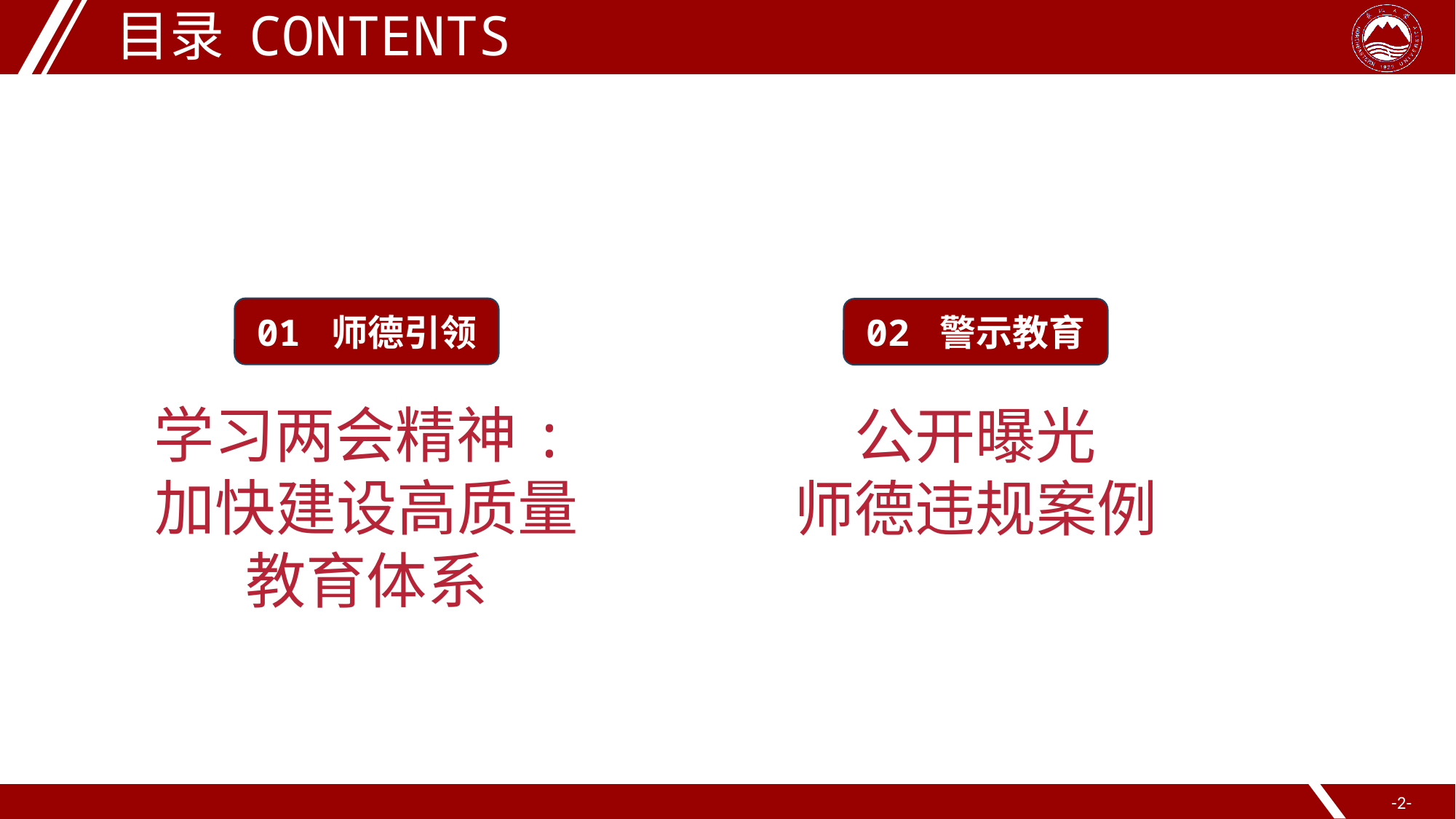

目录 CONTENTS
01 师德引领
02 警示教育
学习两会精神:加快建设高质量教育体系
公开曝光
师德违规案例
-2-